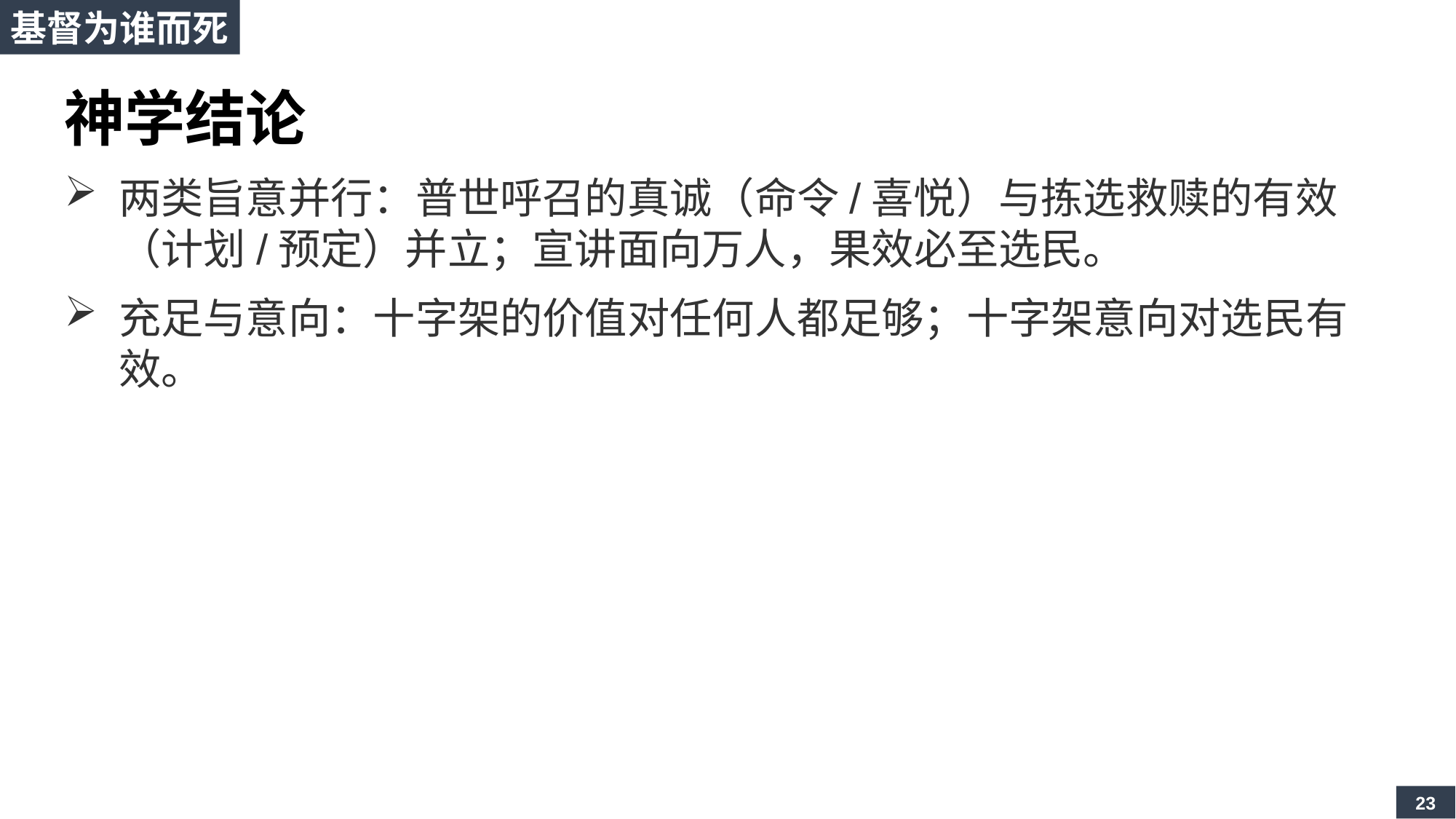

基督为谁而死
神学结论
两类旨意并行：普世呼召的真诚（命令/喜悦）与拣选救赎的有效（计划/预定）并立；宣讲面向万人，果效必至选民。
充足与意向：十字架的价值对任何人都足够；十字架意向对选民有效。
23